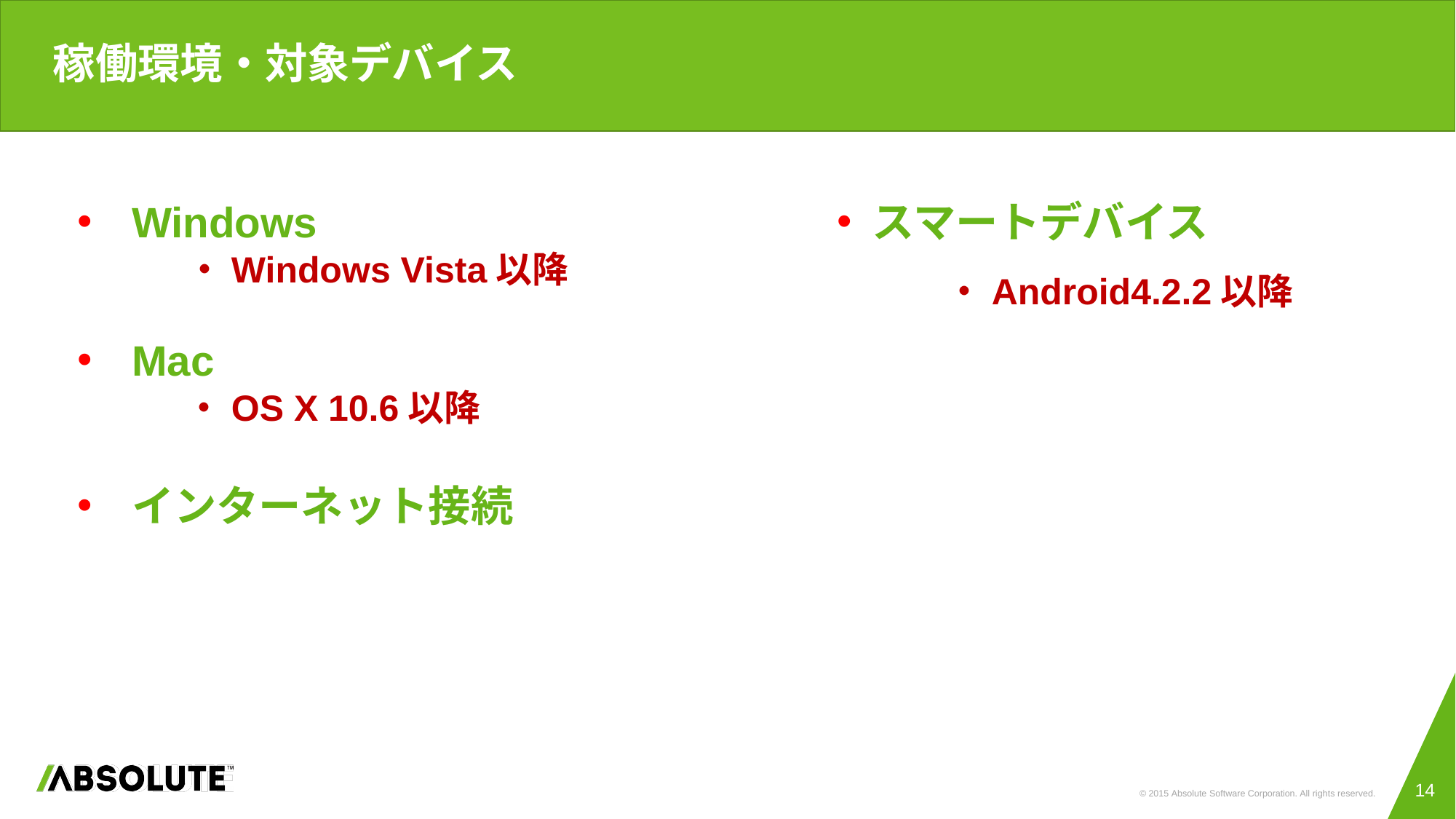

稼働環境・対象デバイス
Windows
　　　・Windows Vista以降

Mac
　　　・OS X 10.6以降

インターネット接続

 スマートデバイス
　　　・Android4.2.2以降